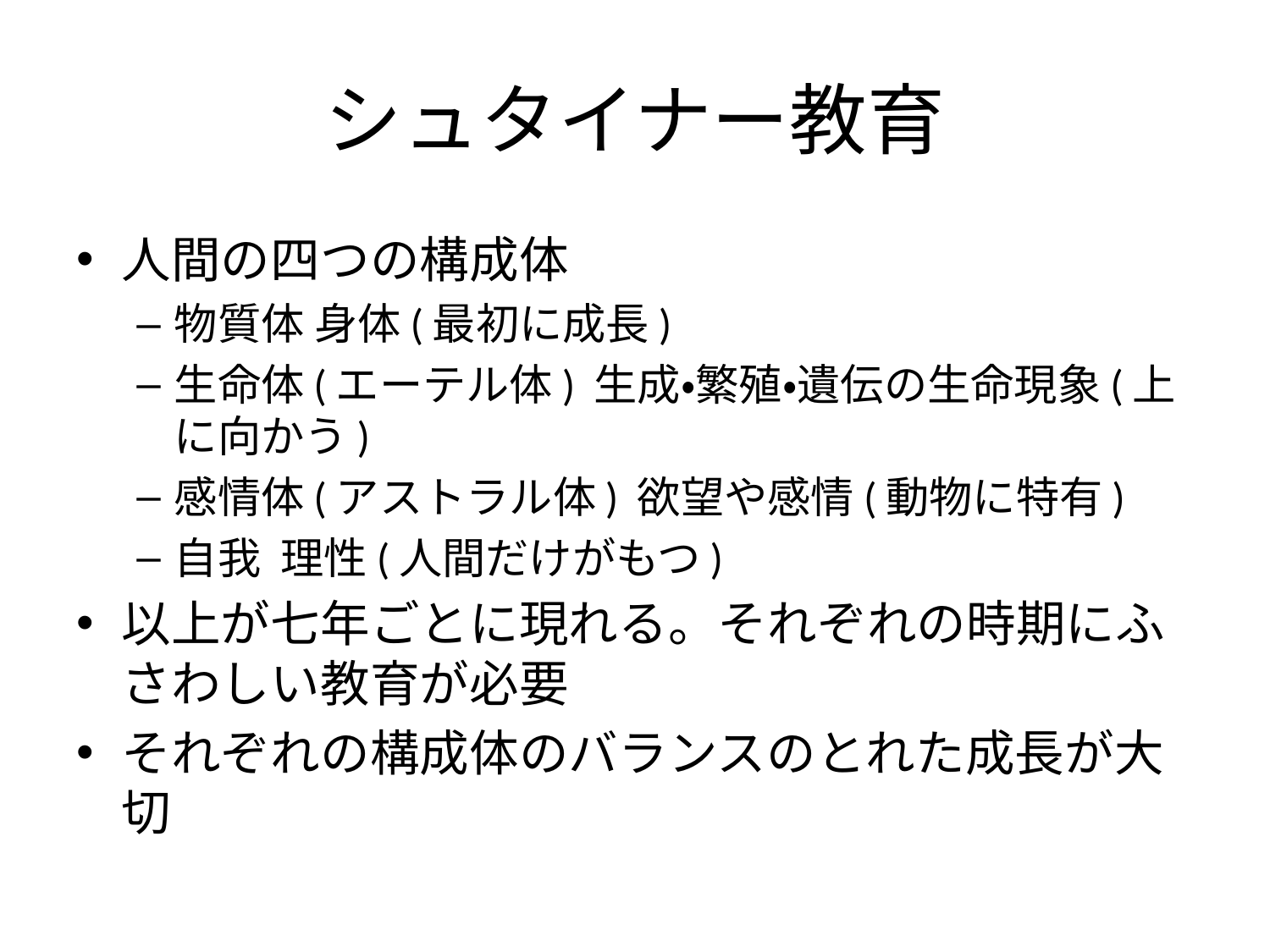

# シュタイナー教育
人間の四つの構成体
物質体 身体(最初に成長)
生命体(エーテル体) 生成・繁殖・遺伝の生命現象(上に向かう)
感情体(アストラル体) 欲望や感情(動物に特有)
自我  理性(人間だけがもつ)
以上が七年ごとに現れる。それぞれの時期にふさわしい教育が必要
それぞれの構成体のバランスのとれた成長が大切